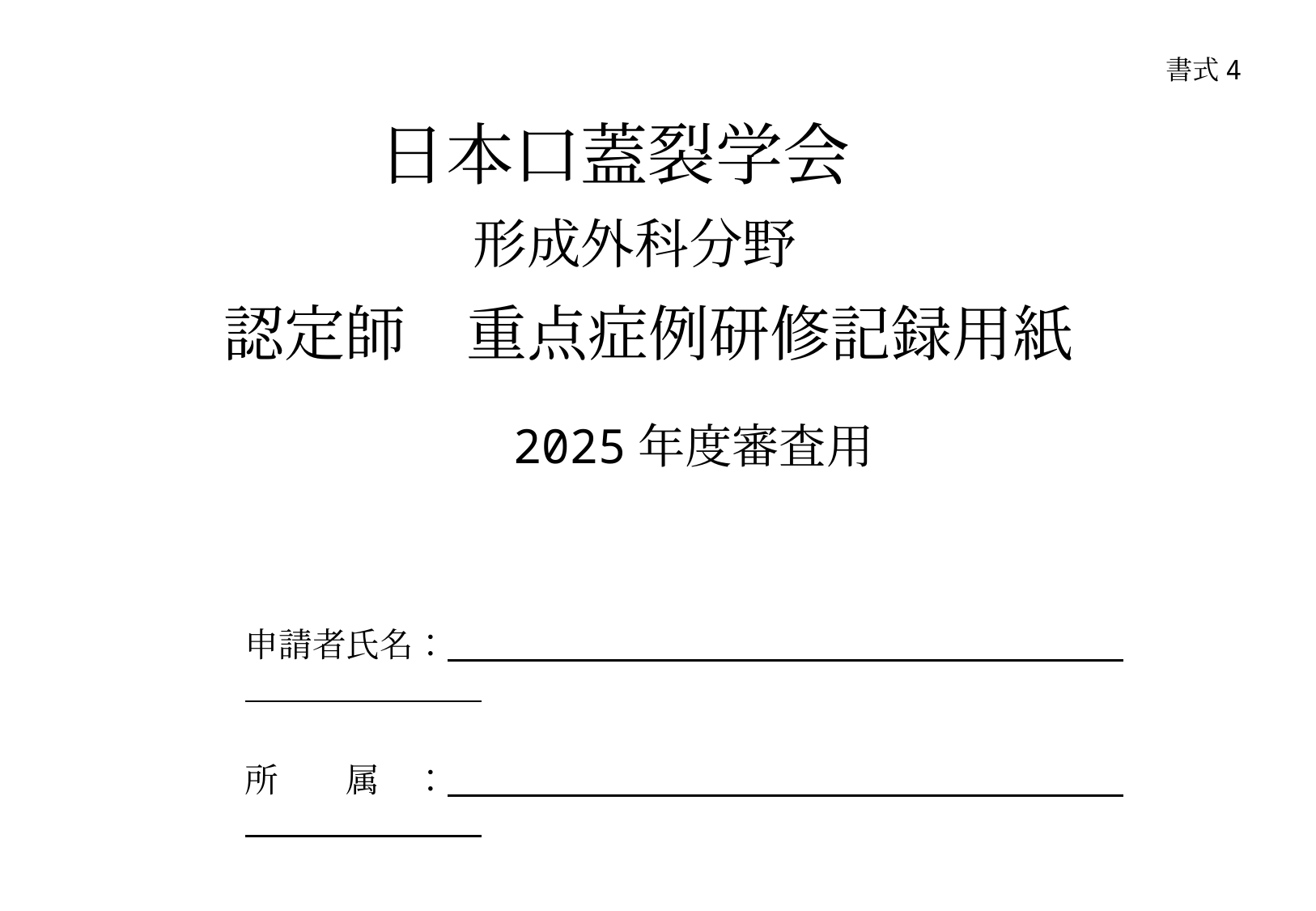

書式4
日本口蓋裂学会
形成外科分野
認定師　重点症例研修記録用紙

2025年度審査用
申請者氏名：

所　　属　：